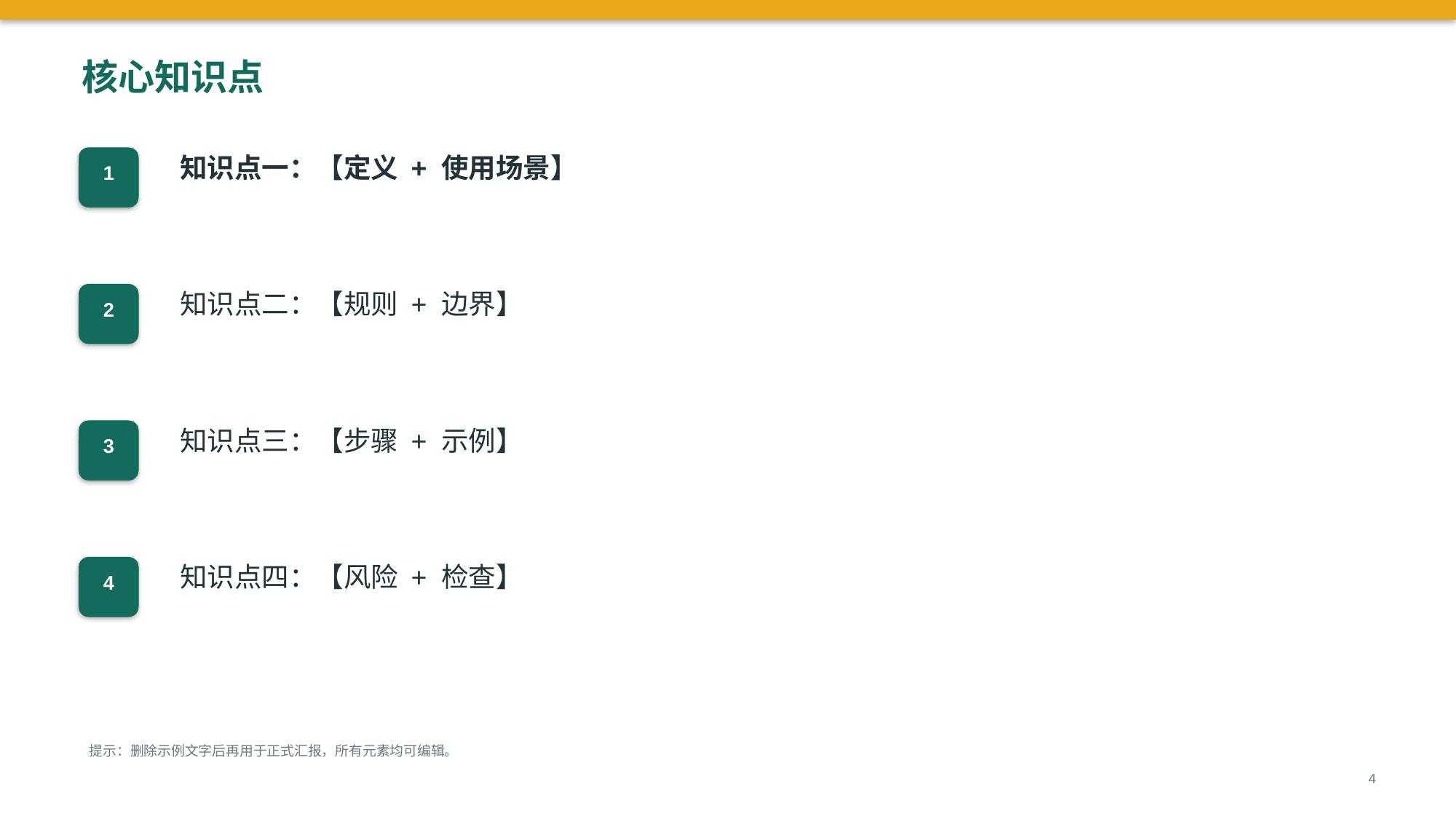

核心知识点
知识点一：【定义 + 使用场景】

1
知识点二：【规则 + 边界】

2
知识点三：【步骤 + 示例】

3
知识点四：【风险 + 检查】

4
提示：删除示例文字后再用于正式汇报，所有元素均可编辑。
4